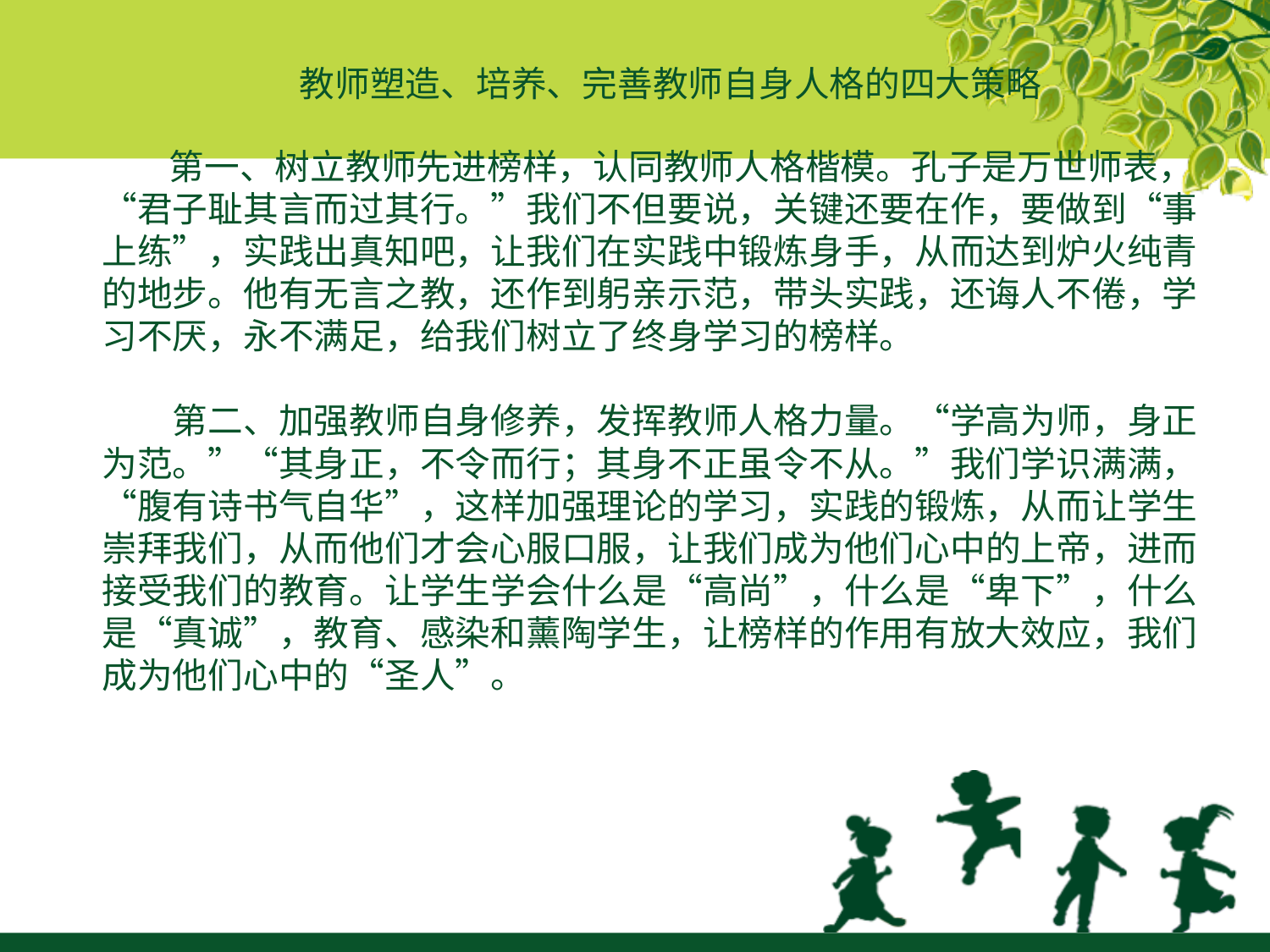

# 塑造、培养、完善教师人格的四大策略 　　　　教师塑造、培养、完善教师自身人格的四大策略 　　第一、树立教师先进榜样，认同教师人格楷模。孔子是万世师表，“君子耻其言而过其行。”我们不但要说，关键还要在作，要做到“事上练”，实践出真知吧，让我们在实践中锻炼身手，从而达到炉火纯青的地步。他有无言之教，还作到躬亲示范，带头实践，还诲人不倦，学习不厌，永不满足，给我们树立了终身学习的榜样。 　　第二、加强教师自身修养，发挥教师人格力量。“学高为师，身正为范。”“其身正，不令而行；其身不正虽令不从。”我们学识满满，“腹有诗书气自华”，这样加强理论的学习，实践的锻炼，从而让学生崇拜我们，从而他们才会心服口服，让我们成为他们心中的上帝，进而接受我们的教育。让学生学会什么是“高尚”，什么是“卑下”，什么是“真诚”，教育、感染和薰陶学生，让榜样的作用有放大效应，我们成为他们心中的“圣人”。